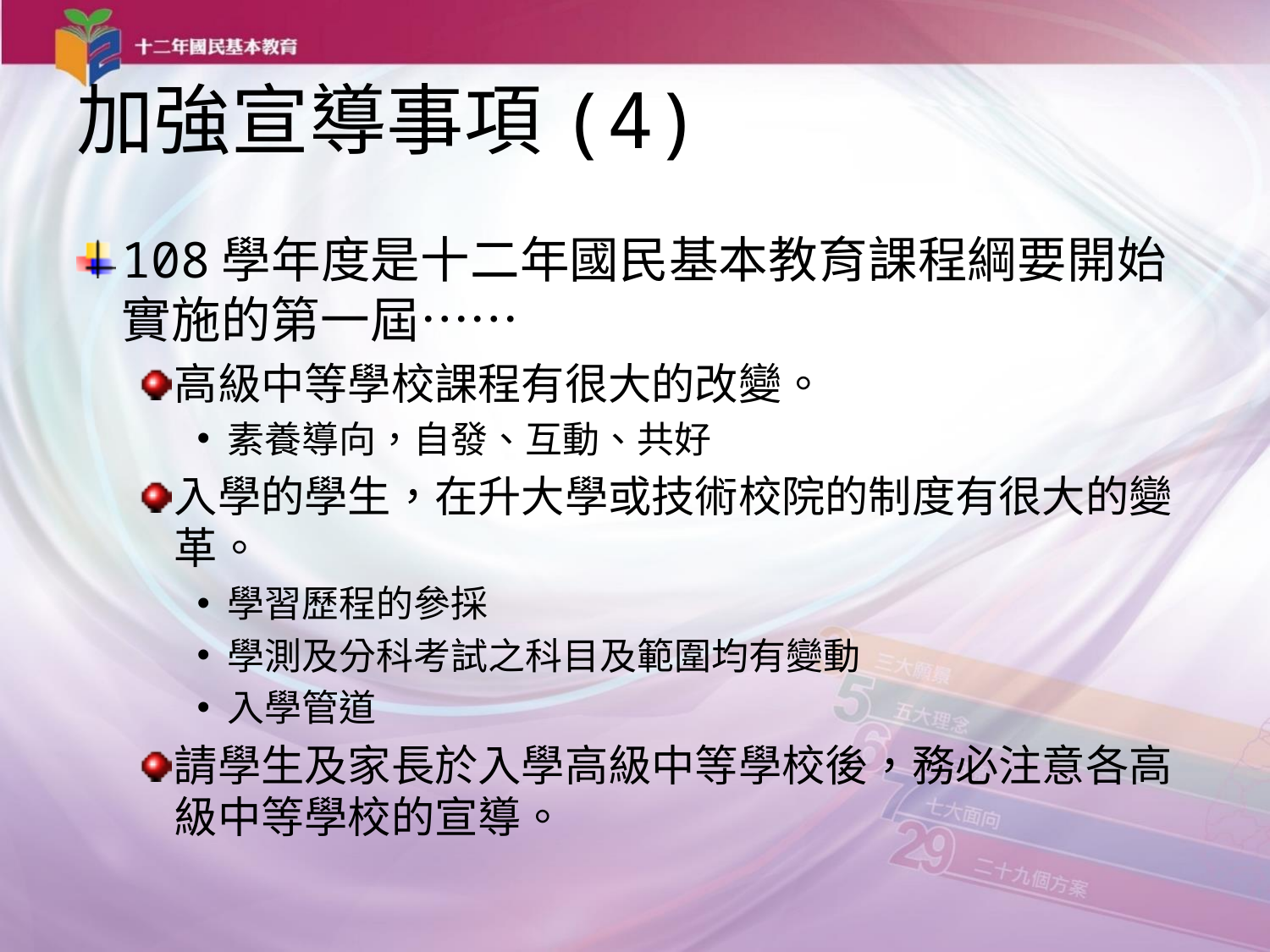

# 加強宣導事項(4)
108學年度是十二年國民基本教育課程綱要開始實施的第一屆……
高級中等學校課程有很大的改變。
素養導向，自發、互動、共好
入學的學生，在升大學或技術校院的制度有很大的變革。
學習歷程的參採
學測及分科考試之科目及範圍均有變動
入學管道
請學生及家長於入學高級中等學校後，務必注意各高級中等學校的宣導。